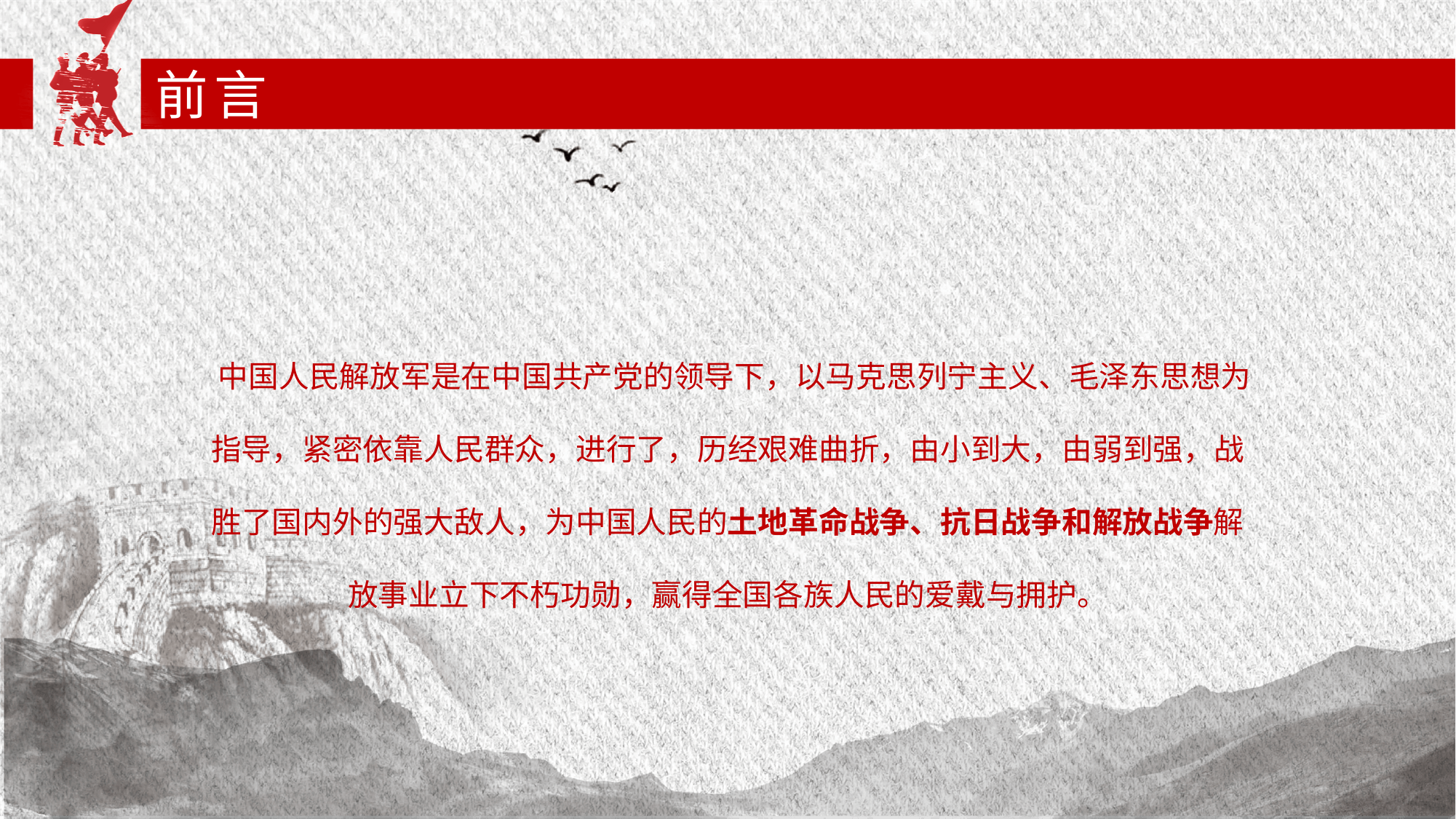

# 前言
https://www.ypppt.com/
 中国人民解放军是在中国共产党的领导下，以马克思列宁主义、毛泽东思想为指导，紧密依靠人民群众，进行了，历经艰难曲折，由小到大，由弱到强，战胜了国内外的强大敌人，为中国人民的土地革命战争、抗日战争和解放战争解放事业立下不朽功勋，赢得全国各族人民的爱戴与拥护。